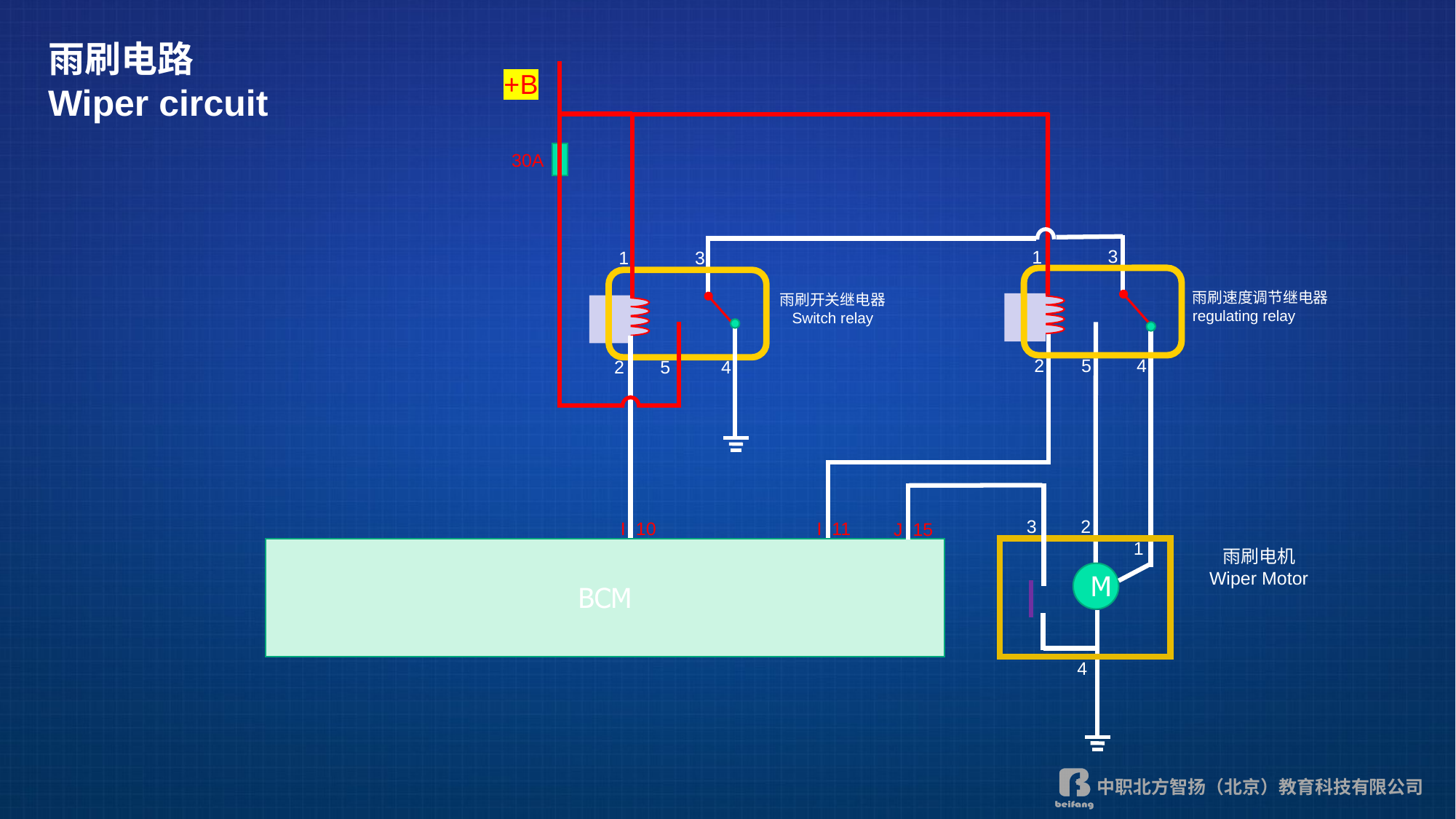

雨刷电路
Wiper circuit
+B
30A

3
1
1
3

雨刷速度调节继电器
regulating relay

雨刷开关继电器
Switch relay

2
5
4
2
5
4

3
2
 1
I  10
I  11
J  15
BCM

雨刷电机
Wiper Motor
M
4